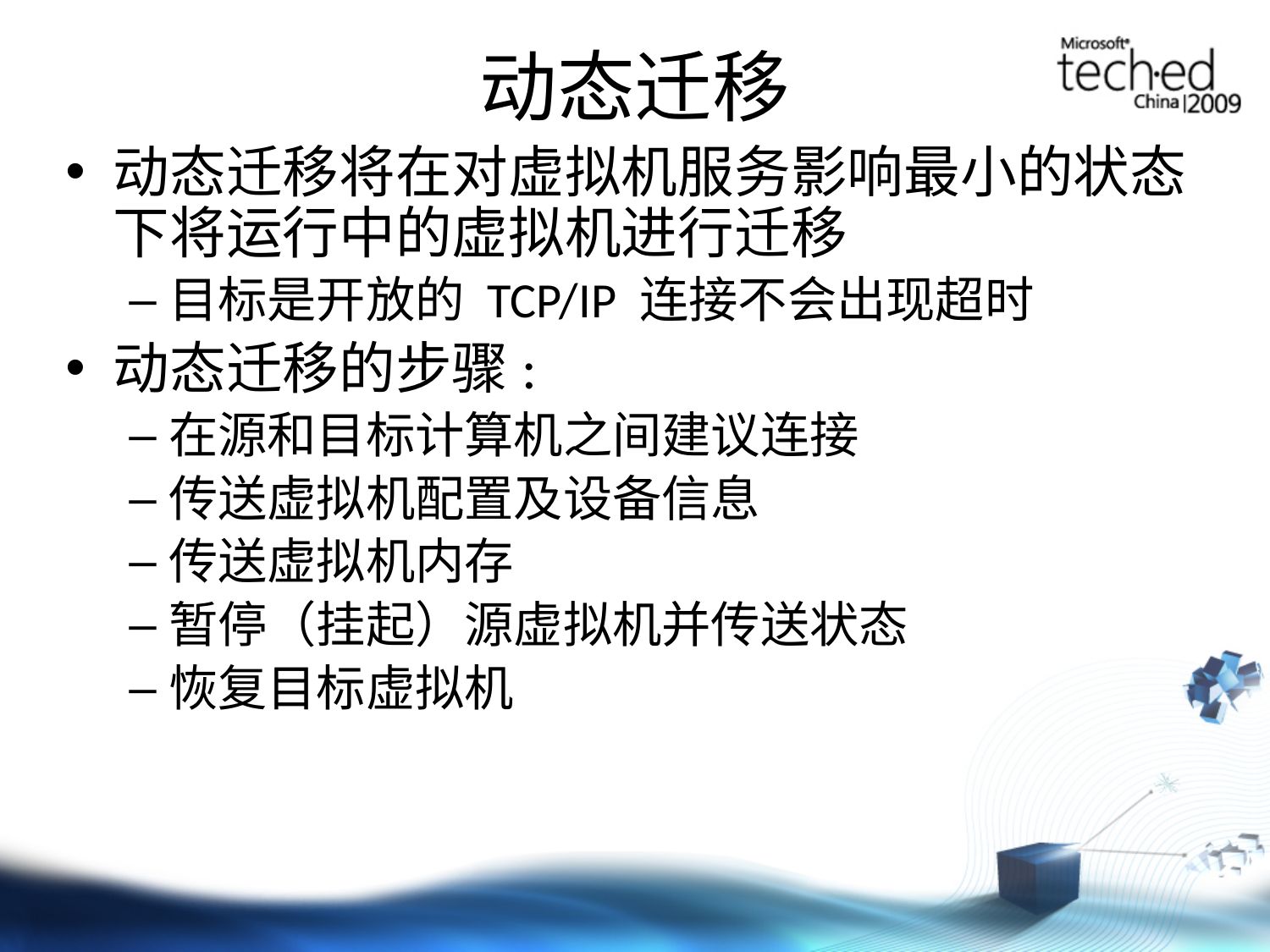

# 动态迁移
动态迁移将在对虚拟机服务影响最小的状态下将运行中的虚拟机进行迁移
目标是开放的 TCP/IP 连接不会出现超时
动态迁移的步骤:
在源和目标计算机之间建议连接
传送虚拟机配置及设备信息
传送虚拟机内存
暂停（挂起）源虚拟机并传送状态
恢复目标虚拟机